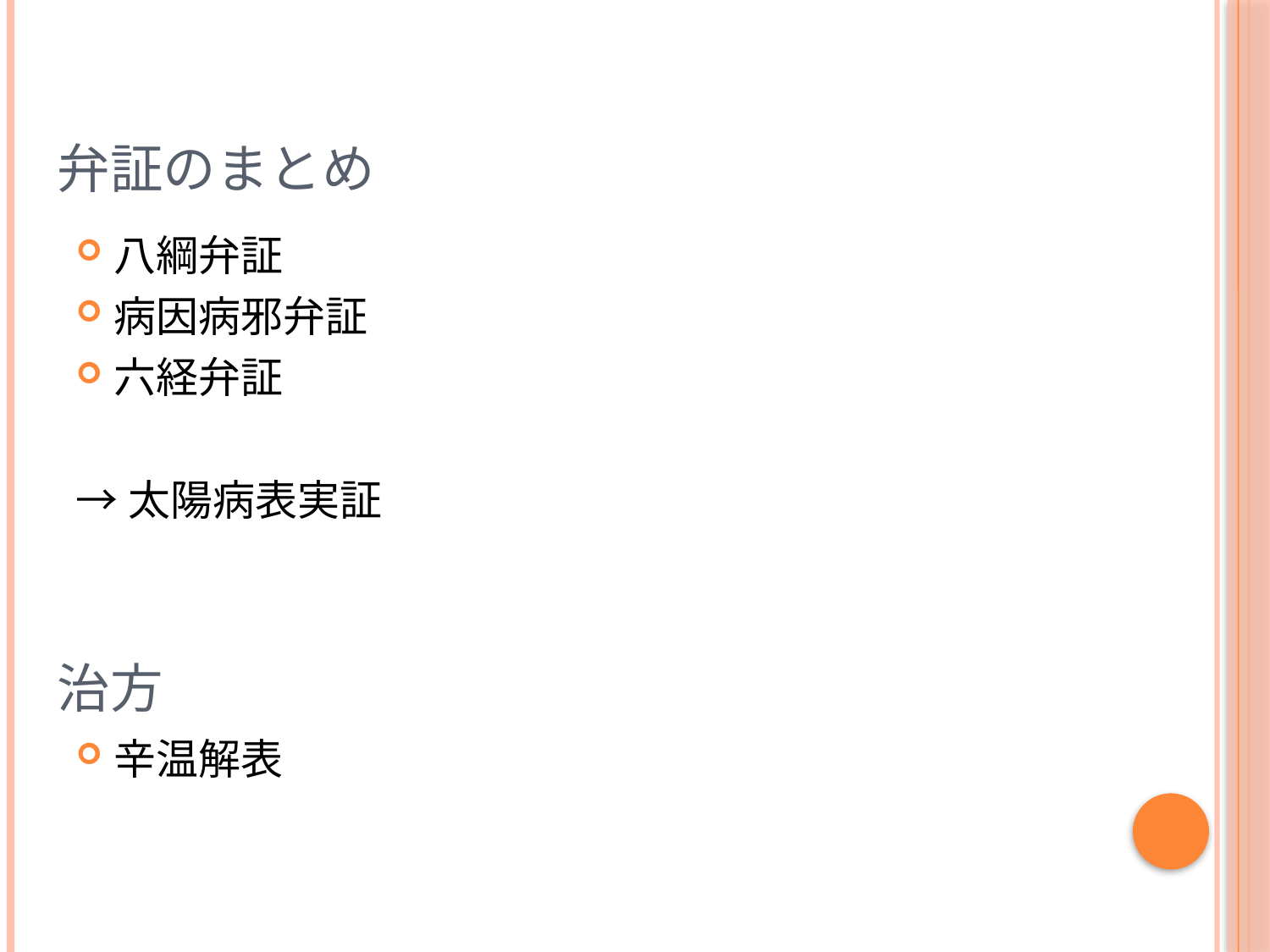

# 弁証のまとめ
八綱弁証
病因病邪弁証
六経弁証

→太陽病表実証

治方
辛温解表